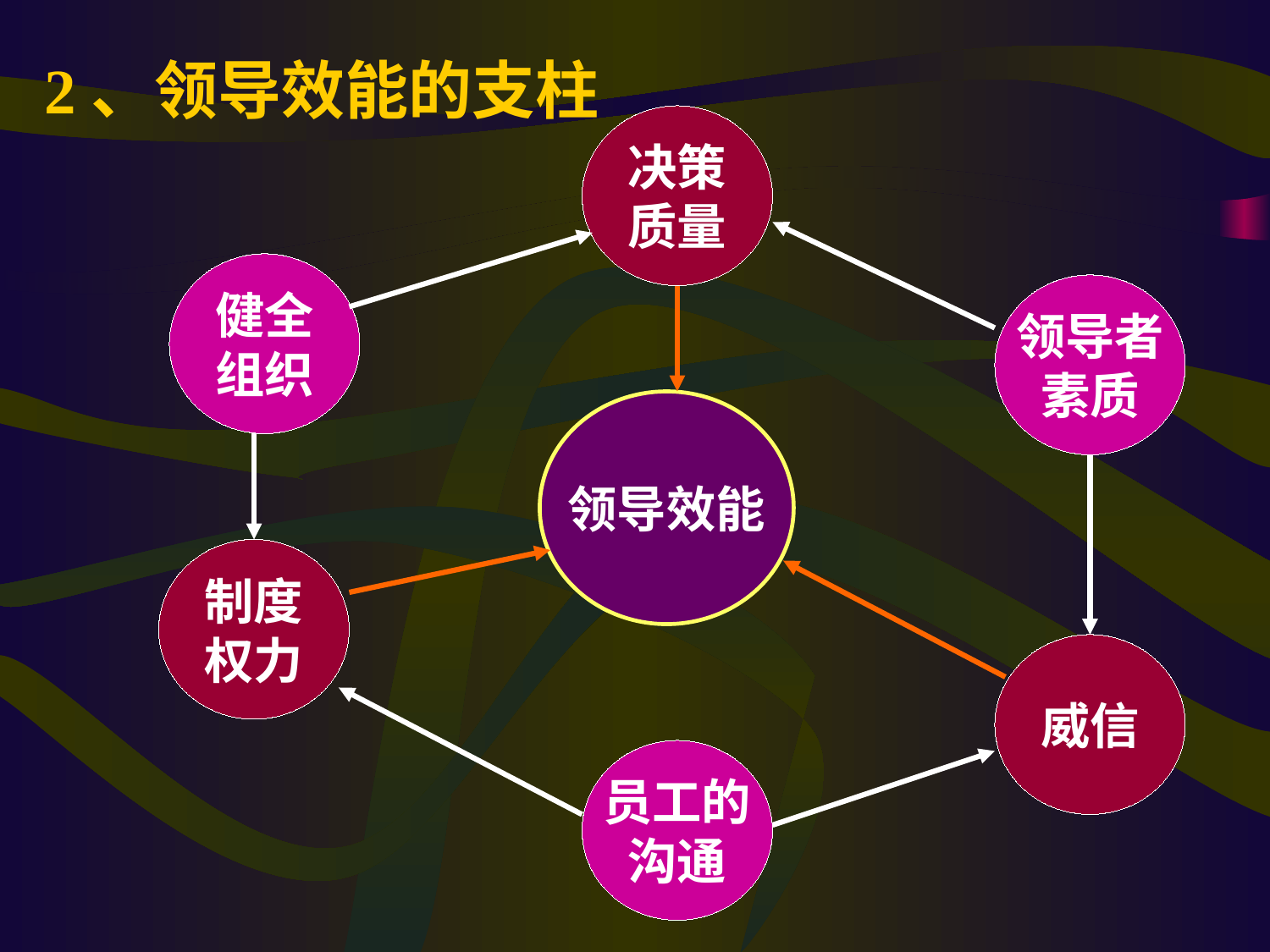

2、领导效能的支柱

决策
质量

健全
组织
领导者
素质
领导效能
制度
权力
威信
员工的
沟通
#